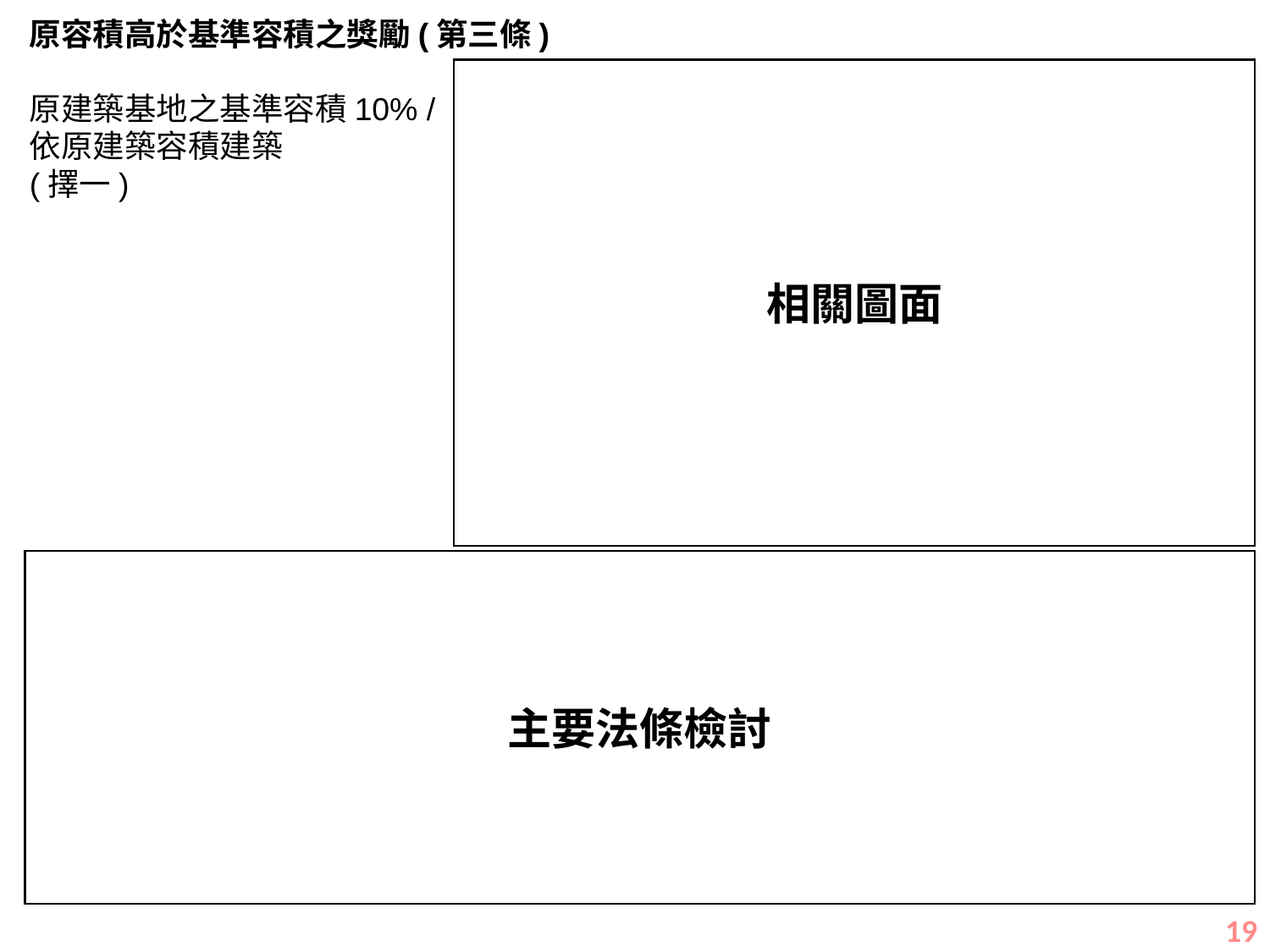

原容積高於基準容積之獎勵(第三條)

原建築基地之基準容積10% /
依原建築容積建築
(擇一)

相關圖面
主要法條檢討
19